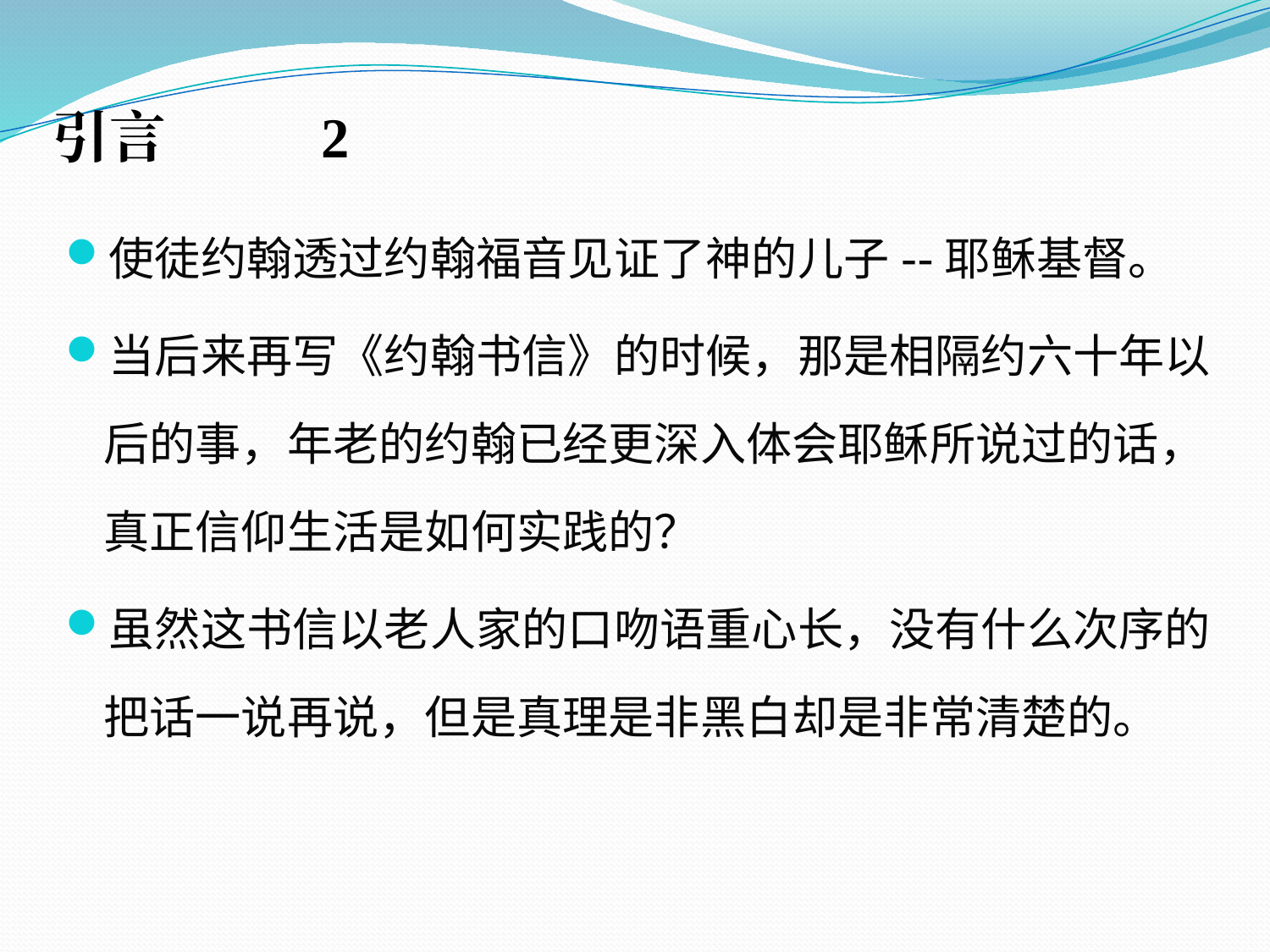

# 引言          2
使徒约翰透过约翰福音见证了神的儿子--耶稣基督。
当后来再写《约翰书信》的时候，那是相隔约六十年以后的事，年老的约翰已经更深入体会耶稣所说过的话，真正信仰生活是如何实践的？
虽然这书信以老人家的口吻语重心长，没有什么次序的把话一说再说，但是真理是非黑白却是非常清楚的。